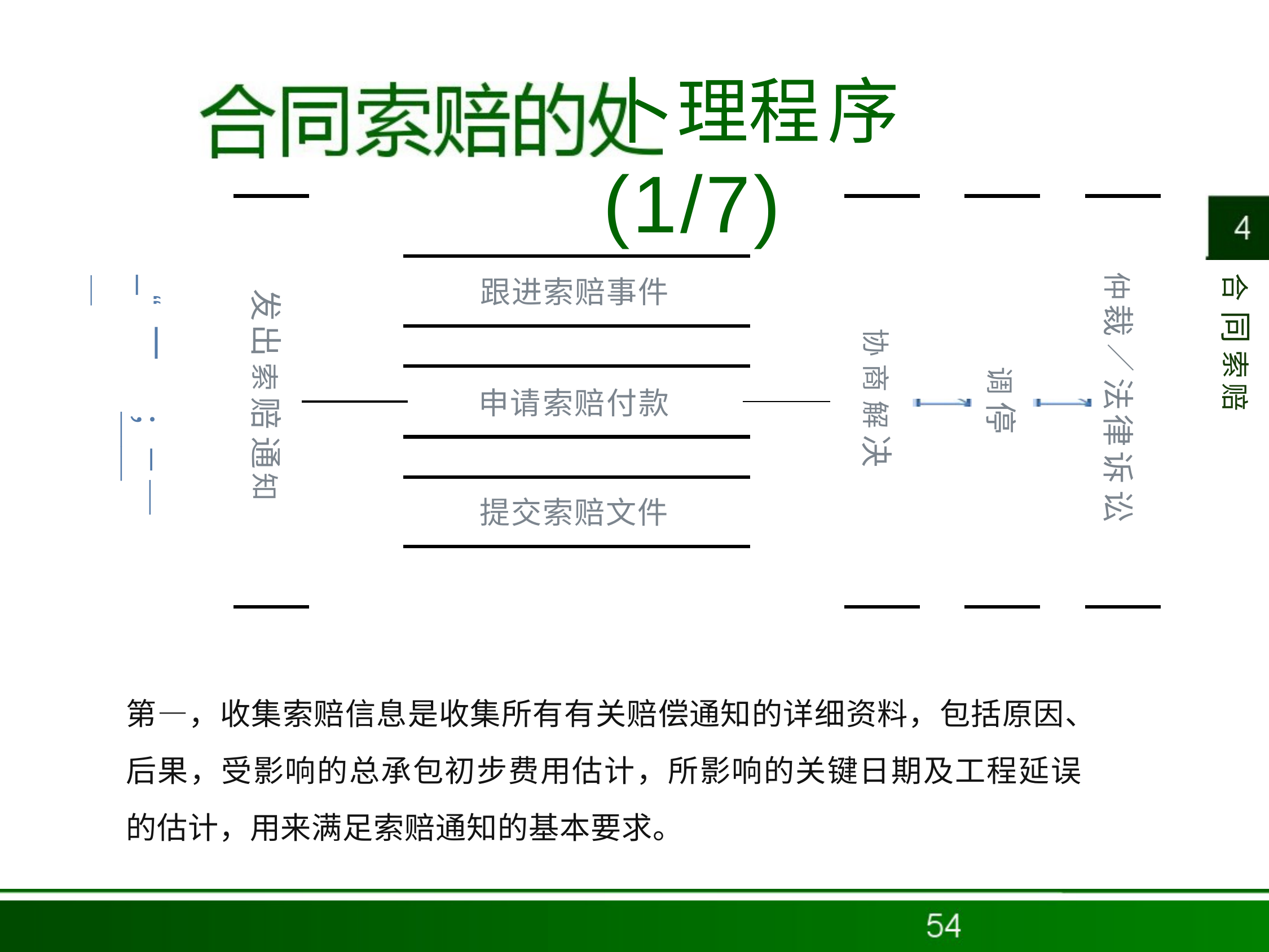

# 卜理程序(1/7)

仲裁／ 法律诉讼
跟进索赔事件
申请索赔付款 提交索赔文件
合同 索赔
_“ 一＿
发出索 赔通知

协商解决
调停

；－＿＿＿

第—，收集索赔信息是收集所有有关赔偿通知的详细资料，包括原因、 后果，受影响的总承包初步费用估计，所影响的关键日期及工程延误 的估计，用来满足索赔通知的基本要求。